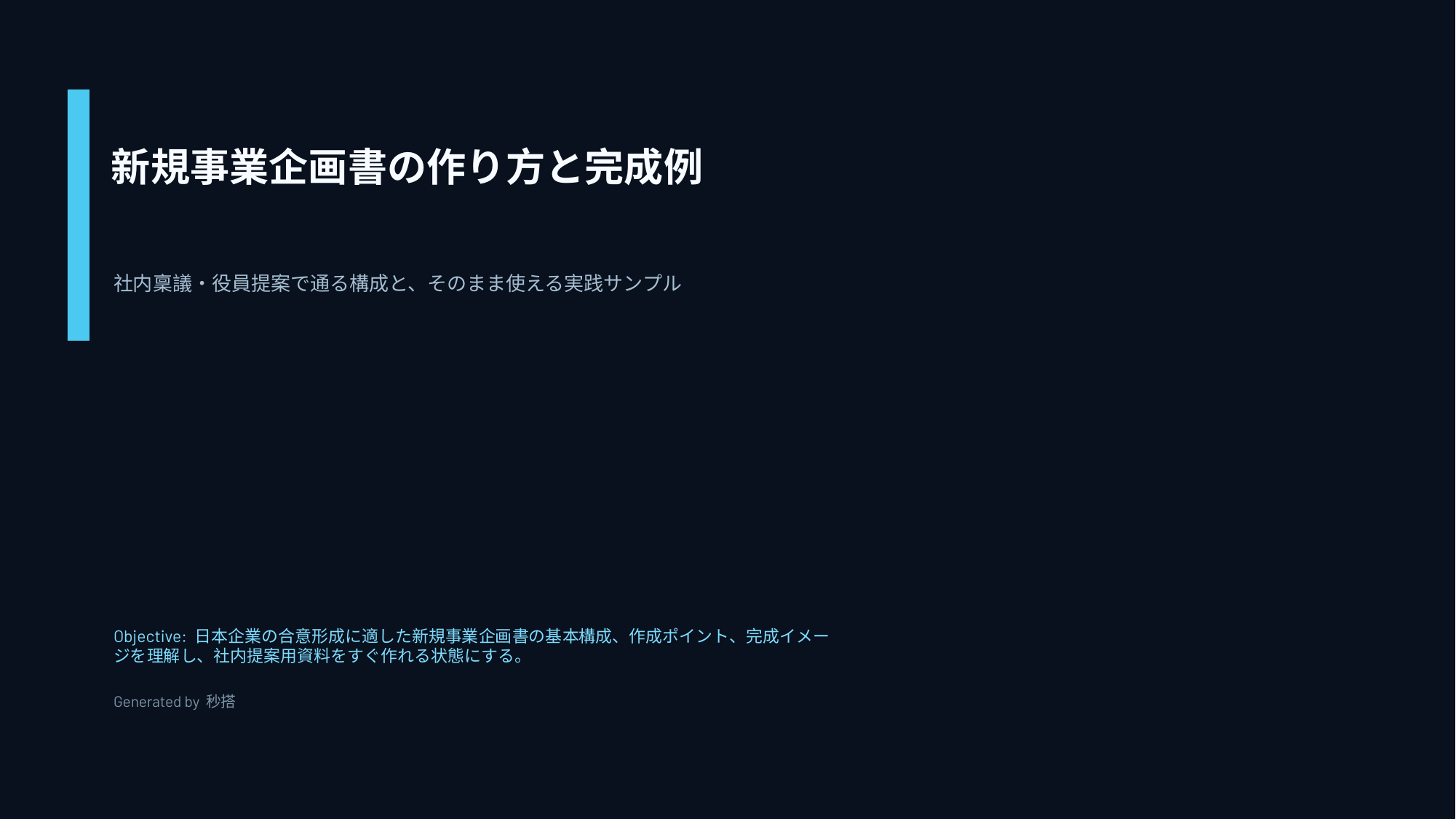

新規事業企画書の作り方と完成例
社内稟議・役員提案で通る構成と、そのまま使える実践サンプル
Objective: 日本企業の合意形成に適した新規事業企画書の基本構成、作成ポイント、完成イメージを理解し、社内提案用資料をすぐ作れる状態にする。
Generated by 秒搭